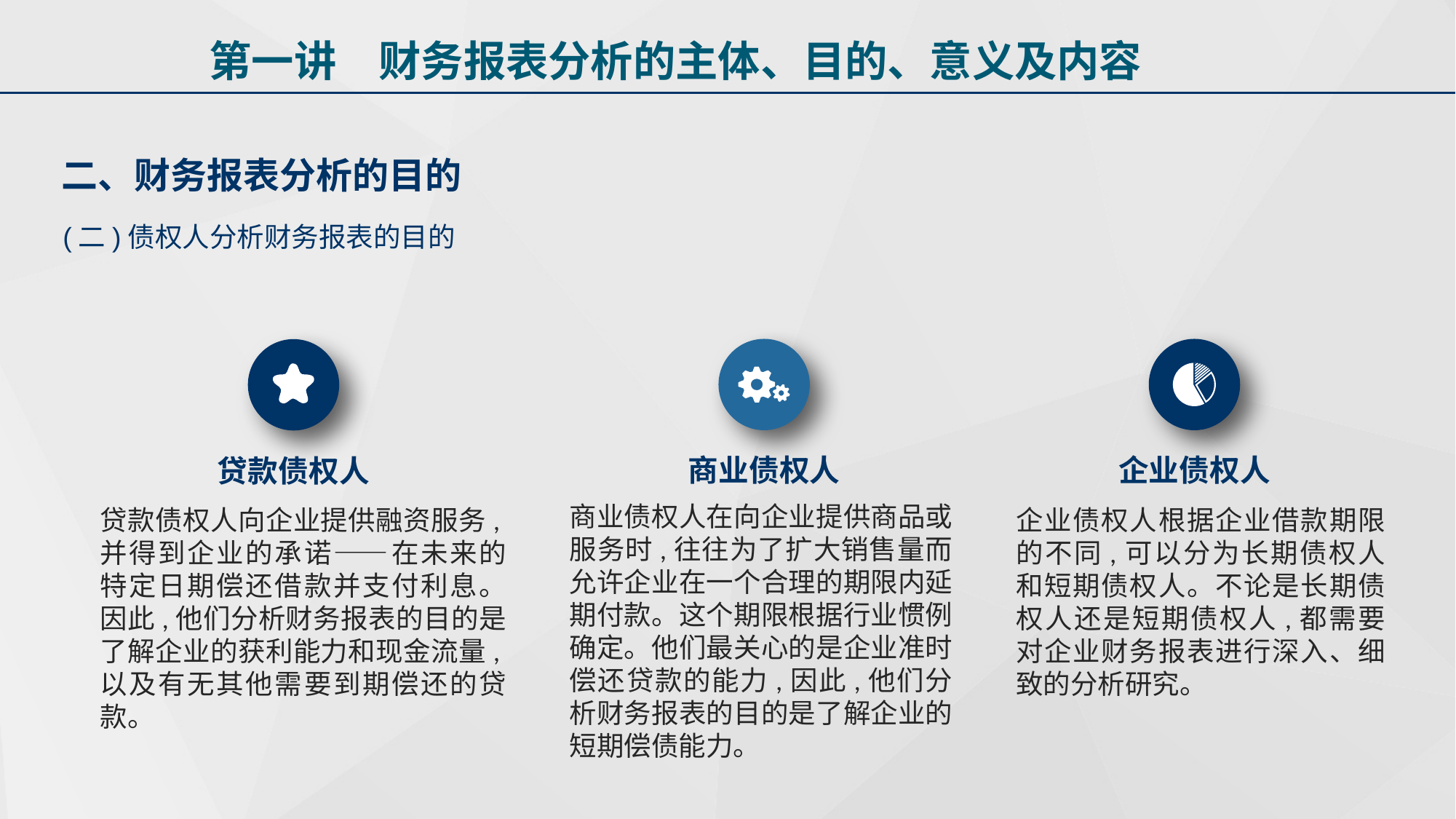

第一讲　财务报表分析的主体、目的、意义及内容
二、财务报表分析的目的

(二)债权人分析财务报表的目的

商业债权人
企业债权人
贷款债权人
商业债权人在向企业提供商品或服务时,往往为了扩大销售量而允许企业在一个合理的期限内延期付款。这个期限根据行业惯例确定。他们最关心的是企业准时偿还贷款的能力,因此,他们分析财务报表的目的是了解企业的短期偿债能力。

贷款债权人向企业提供融资服务,并得到企业的承诺——在未来的特定日期偿还借款并支付利息。因此,他们分析财务报表的目的是了解企业的获利能力和现金流量,以及有无其他需要到期偿还的贷款。
企业债权人根据企业借款期限的不同,可以分为长期债权人和短期债权人。不论是长期债权人还是短期债权人,都需要对企业财务报表进行深入、细致的分析研究。